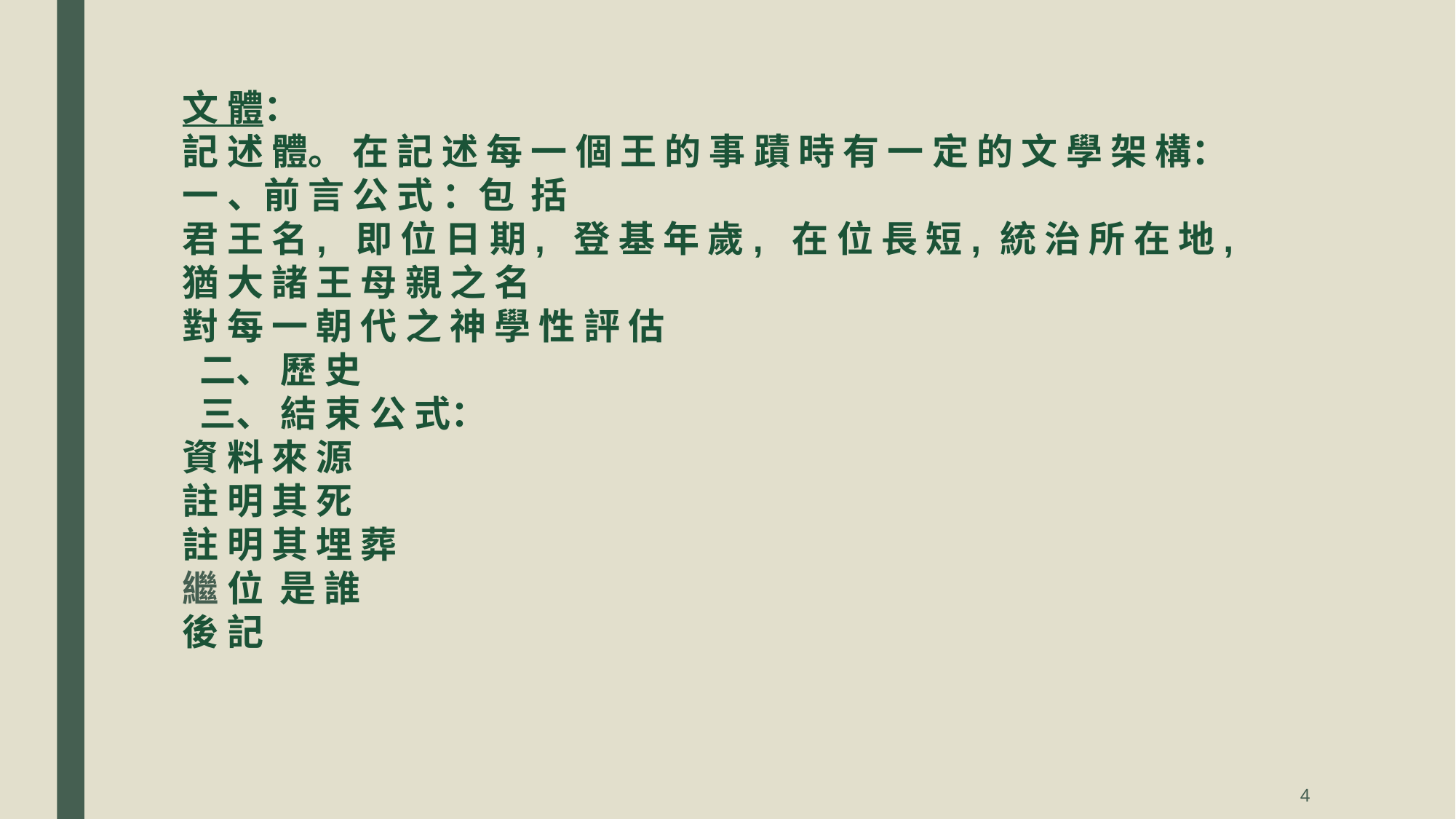

文 體：
記 述 體。 在 記 述 每 一 個 王 的 事 蹟 時 有 一 定 的 文 學 架 構：
一 、前 言 公 式 ：包  括
君 王 名,  即 位 日 期,  登 基 年 歲,  在 位 長 短, 統 治 所 在 地,
猶 大 諸 王 母 親 之 名
對 每 一 朝 代 之 神 學 性 評 估
 二、 歷 史
 三、 結 束 公 式：
資 料 來 源
註 明 其 死
註 明 其 埋 葬
繼 位  是 誰
後 記
4